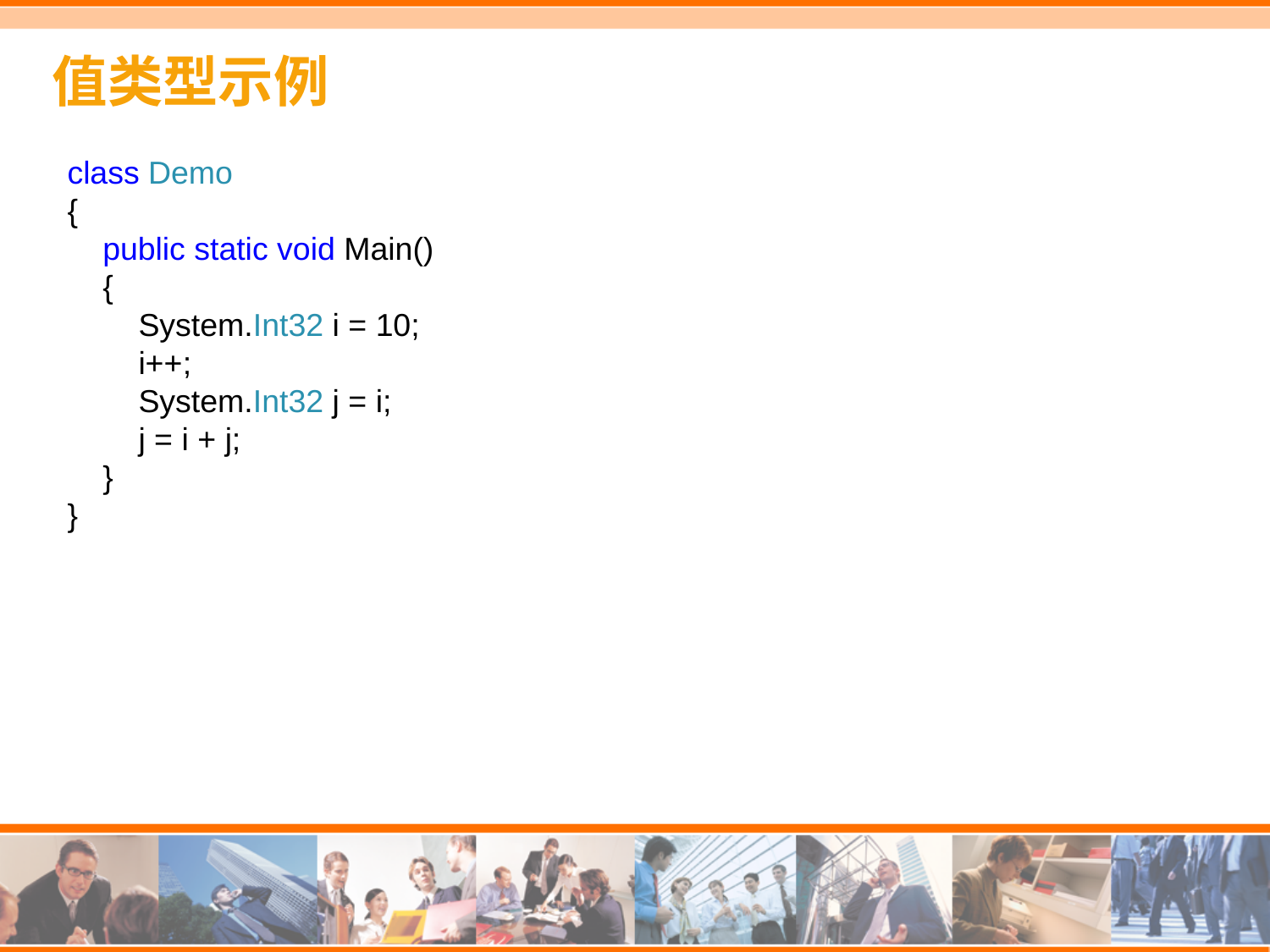

# 值类型示例
class Demo
{
    public static void Main()
    {
        System.Int32 i = 10;
        i++;
        System.Int32 j = i;
        j = i + j;
    }
}